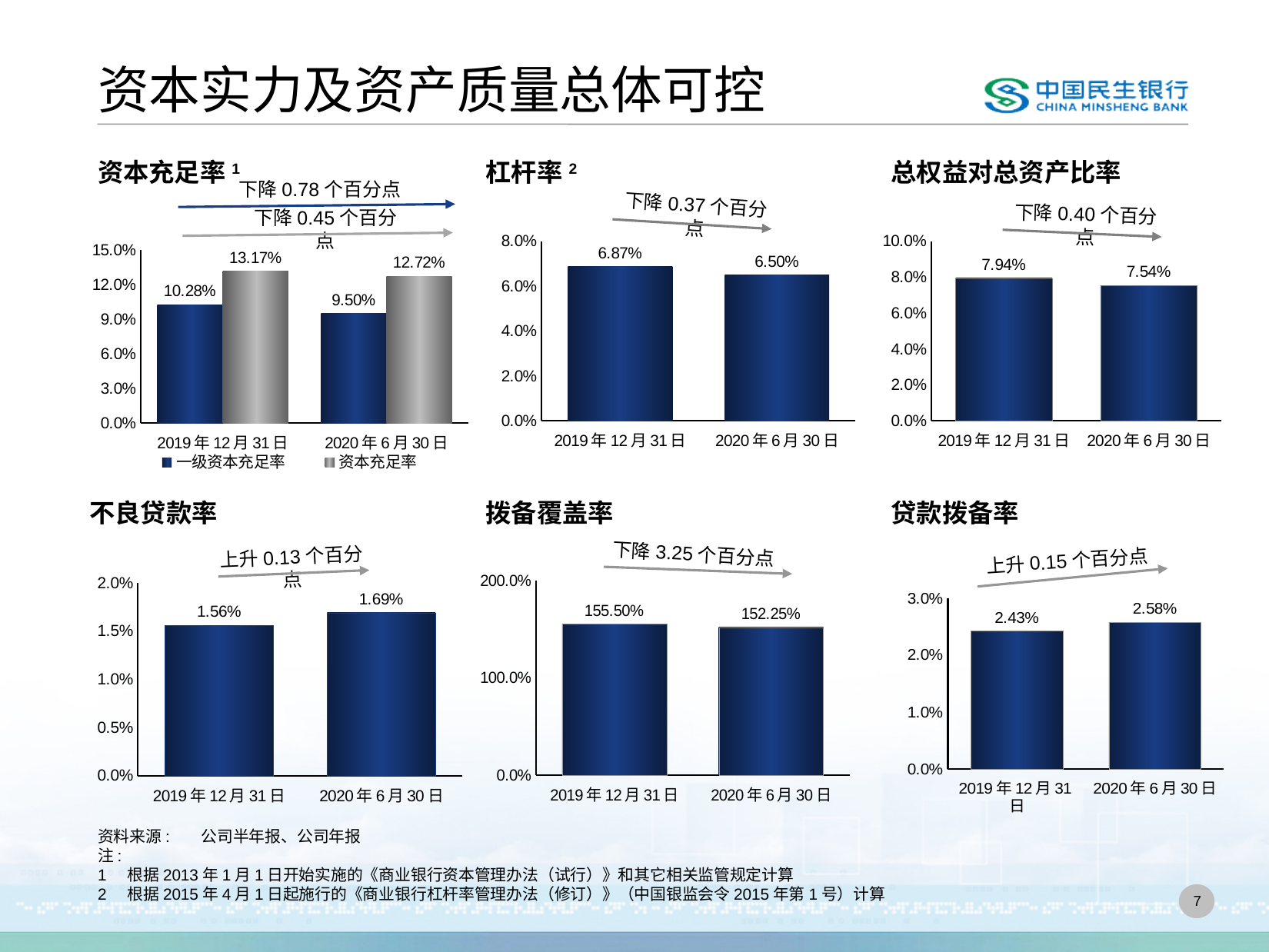

资本实力及资产质量总体可控
资本净额1

### Chart

| Category | 杠杆率 |
|---|---|
| 2015年
12月31日 | 0.056 |
| 2016年
6月30日 | 0.0533 |
杠杆率2
总权益对总资产比率
资本充足率1

下降0.78个百分点
增长率=13.48%

### Chart

| Category | 一级资本净额 | 资本净额 |
|---|---|---|
| 2018年12月31日 | 426550.0 | 547281.0 |
| 2019年6月30日 | 484044.0 | 623388.0 |
下降0.37个百分点

### Chart

| Category |  |
|---|---|
| 2019年12月31日 | 0.0687 |
| 2020年6月30日 | 0.065 |

### Chart

| Category |  |
|---|---|
| 2019年12月31日 | 0.0794 |
| 2020年6月30日 | 0.0754 |
下降0.45个百分点
下降0.40个百分点

增长率=13.91%

### Chart

| Category | 一级资本充足率 | 资本充足率 |
|---|---|---|
| 2019年12月31日 | 0.1028 | 0.1317 |
| 2020年6月30日 | 0.095 | 0.1272 |
流动性比例1,3
不良贷款率
拨备覆盖率
贷款拨备率
下降3.25个百分点

上升0.13个百分点

上升0.15个百分点

### Chart

| Category |  |
|---|---|
| 2017年12月31日 | 0.398 |
| 2018年6月30日 | 0.4442 |
上升4.62个百分点

### Chart

| Category | 成本收入比 |
|---|---|
| 2019年12月31日 | 0.0243 |
| 2020年6月30日 | 0.0258 |

### Chart

| Category | 基本每股收益 |
|---|---|
| 2019年12月31日 | 1.555 |
| 2020年6月30日 | 1.5225 |

### Chart

| Category | 平均总资产收益率（年化） |
|---|---|
| 2019年12月31日 | 0.0156 |
| 2020年6月30日 | 0.0169 |
净息差

### Chart

| Category | 净息差 |
|---|---|
| 2015年1–6月 | 0.0235 |
| 2016年1–6月 | 0.0201 |
资料来源: 	公司半年报、公司年报
注:
1	根据2013年1月1日开始实施的《商业银行资本管理办法（试行）》和其它相关监管规定计算
2	根据2015年4月1日起施行的《商业银行杠杆率管理办法（修订）》（中国银监会令2015年第1号）计算
7
7